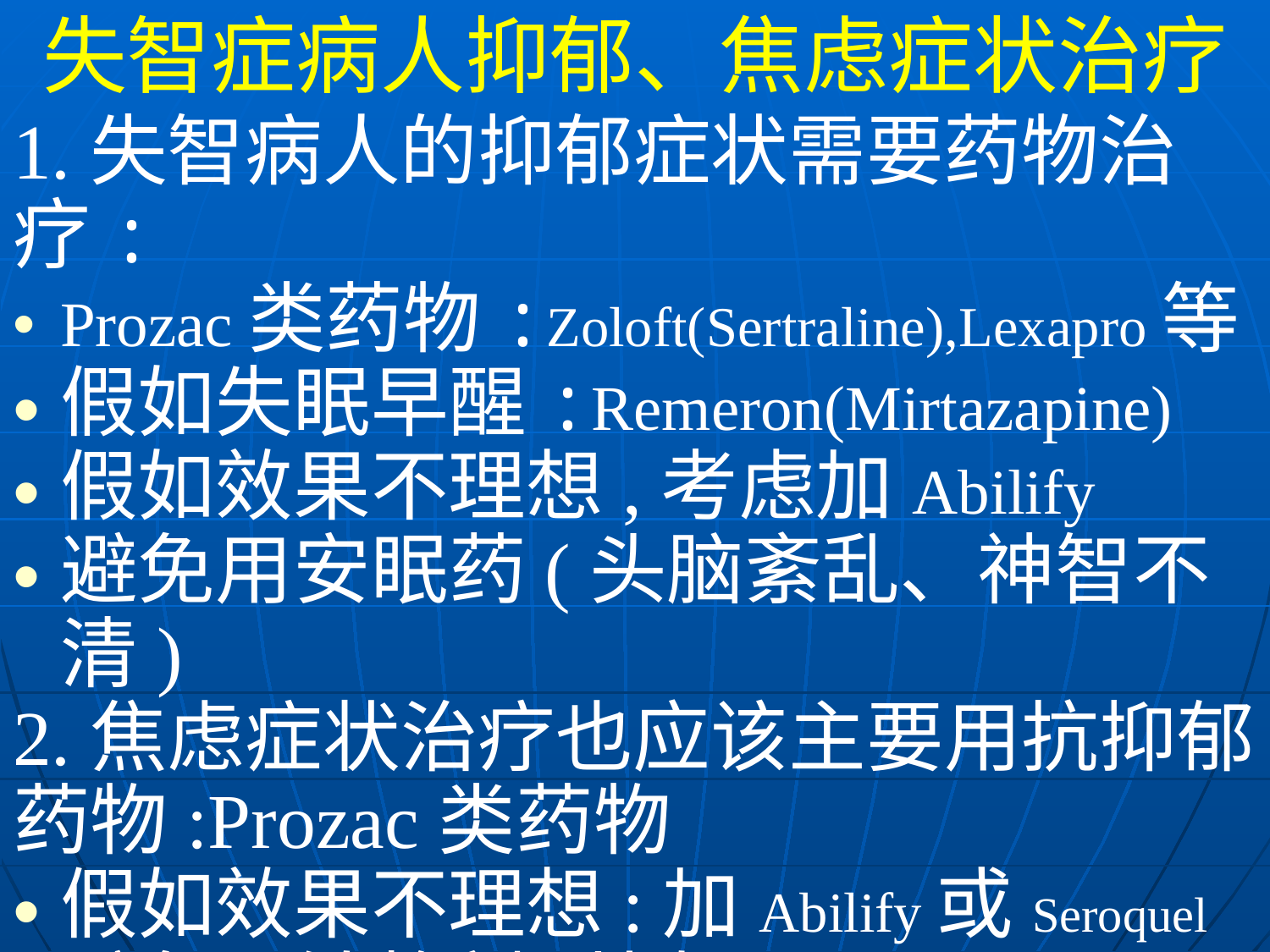

失智症病人抑郁、焦虑症状治疗
1.失智病人的抑郁症状需要药物治疗:
Prozac类药物:Zoloft(Sertraline),Lexapro等
假如失眠早醒:Remeron(Mirtazapine)
假如效果不理想,考虑加Abilify
避免用安眠药(头脑紊乱、神智不清)
2.焦虑症状治疗也应该主要用抗抑郁药物:Prozac类药物
假如效果不理想:加Abilify或Seroquel
避免用镇静剂:比如Xanax, Ativan
Buspar:振兴经济、股票市场药物